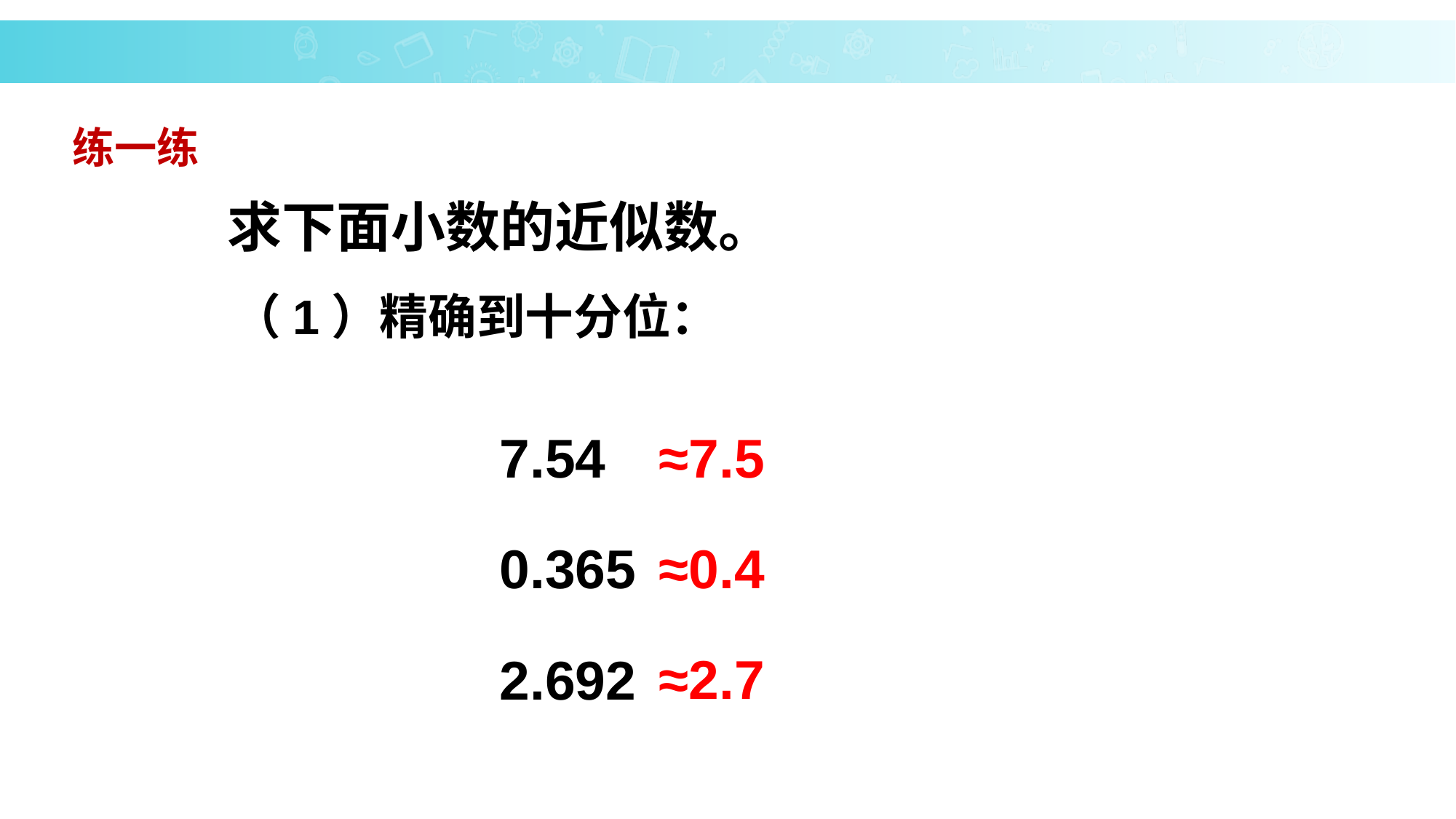

练一练
求下面小数的近似数。
（1）精确到十分位：
7.54
≈7.5
0.365
≈0.4
≈2.7
2.692